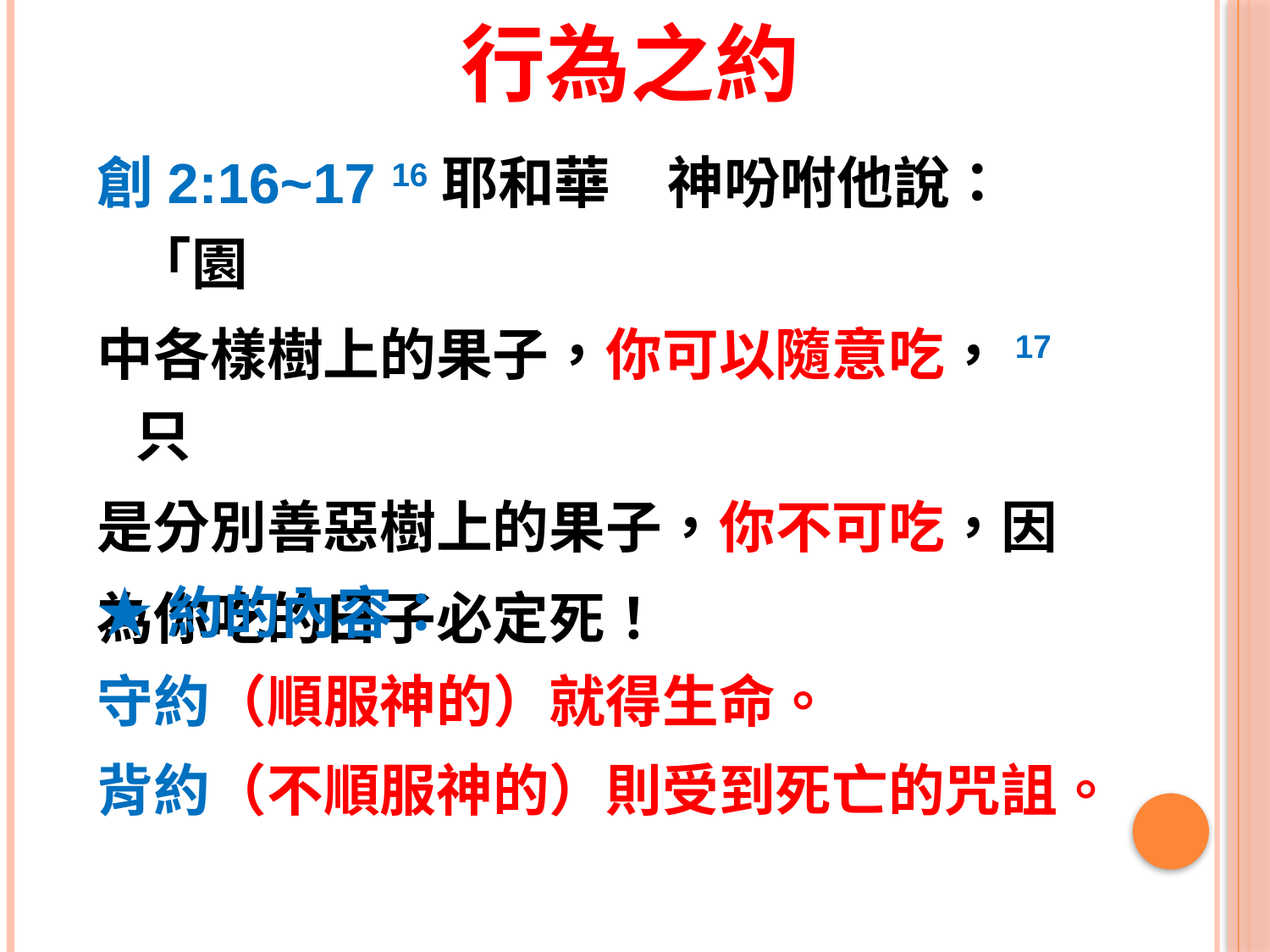

# 行為之約
創2:16~17 16耶和華　神吩咐他說：「園
中各樣樹上的果子，你可以隨意吃，17只
是分別善惡樹上的果子，你不可吃，因
為你吃的日子必定死！
★約的內容：
守約（順服神的）就得生命。
背約（不順服神的）則受到死亡的咒詛。